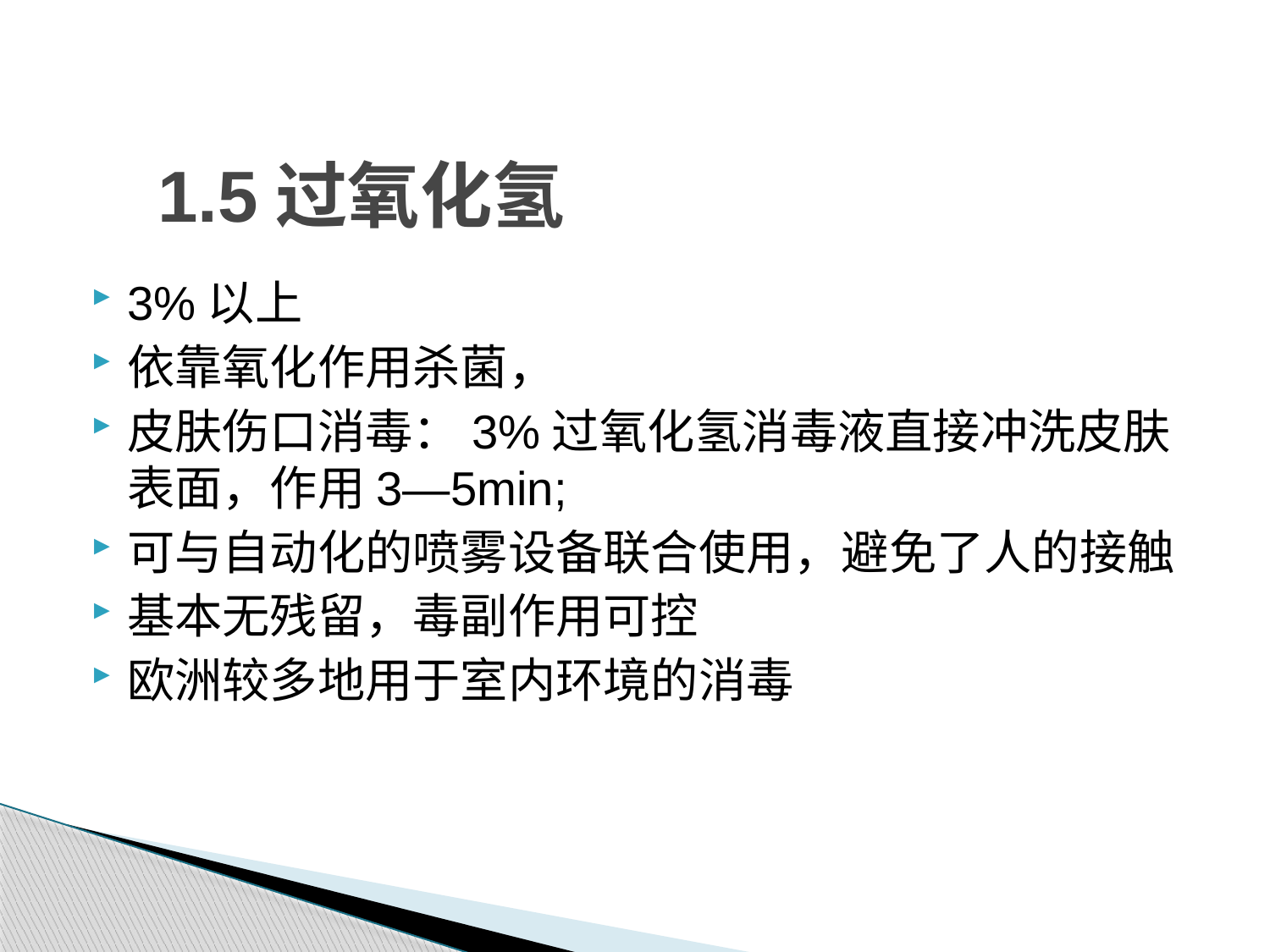

# 1.5过氧化氢
3%以上
依靠氧化作用杀菌，
皮肤伤口消毒：3%过氧化氢消毒液直接冲洗皮肤表面，作用3—5min;
可与自动化的喷雾设备联合使用，避免了人的接触
基本无残留，毒副作用可控
欧洲较多地用于室内环境的消毒